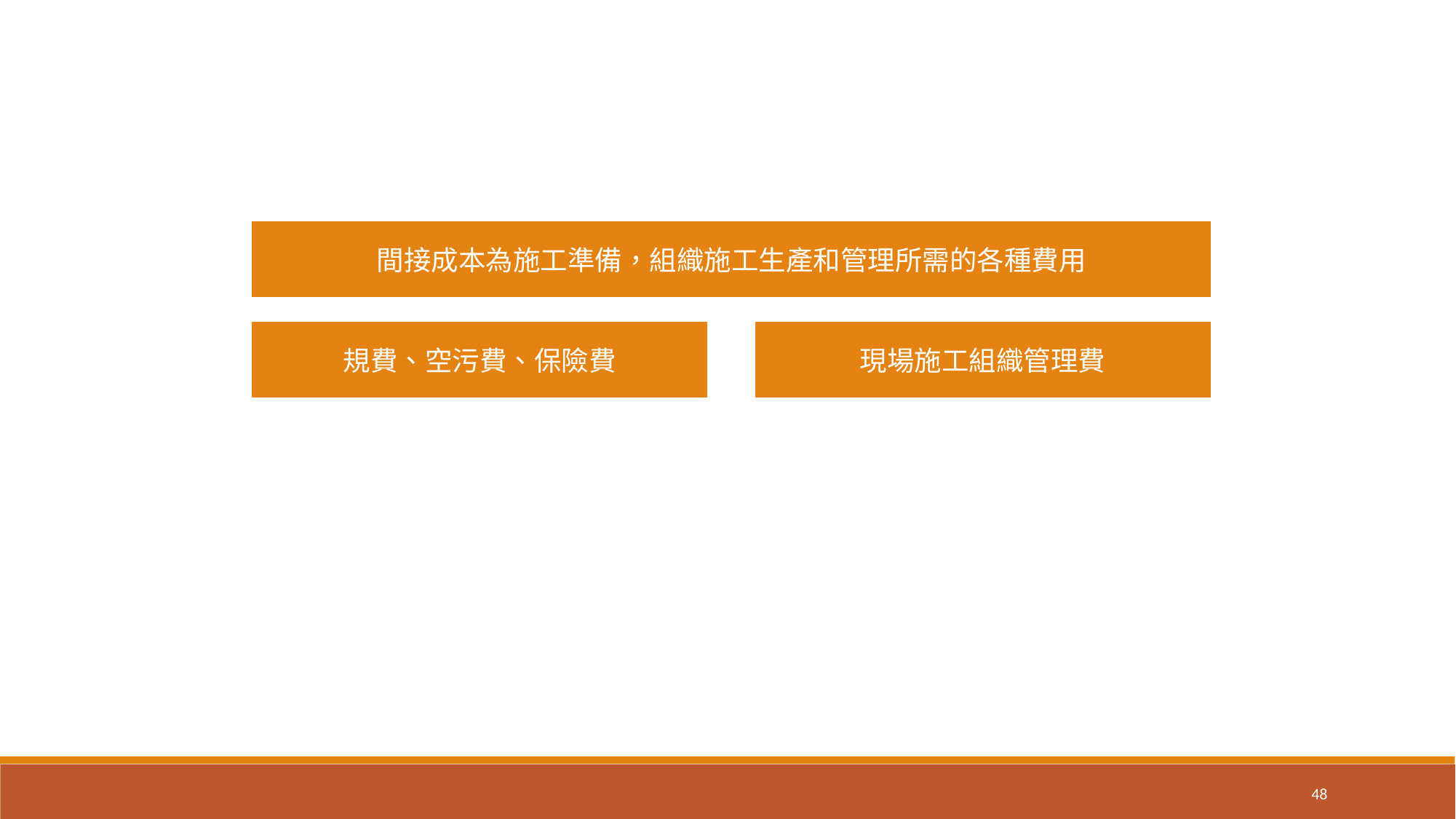

間接成本為施工準備，組織施工生產和管理所需的各種費用
規費、空污費、保險費
現場施工組織管理費
48